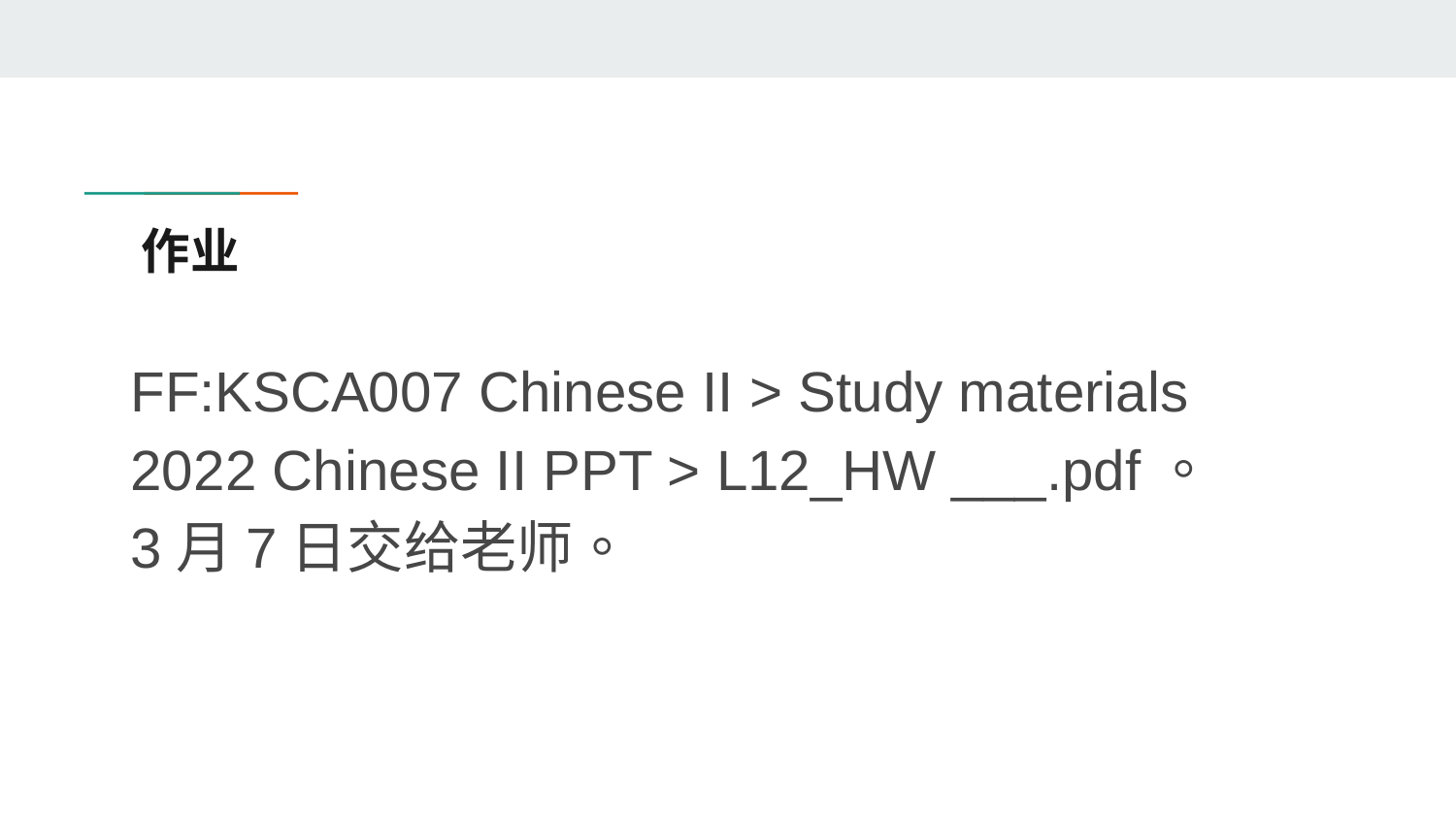

# ​​​​​​作业
FF:KSCA007 Chinese II > Study materials
2022 Chinese II PPT > L12_HW ___.pdf。
3月7日交给老师。